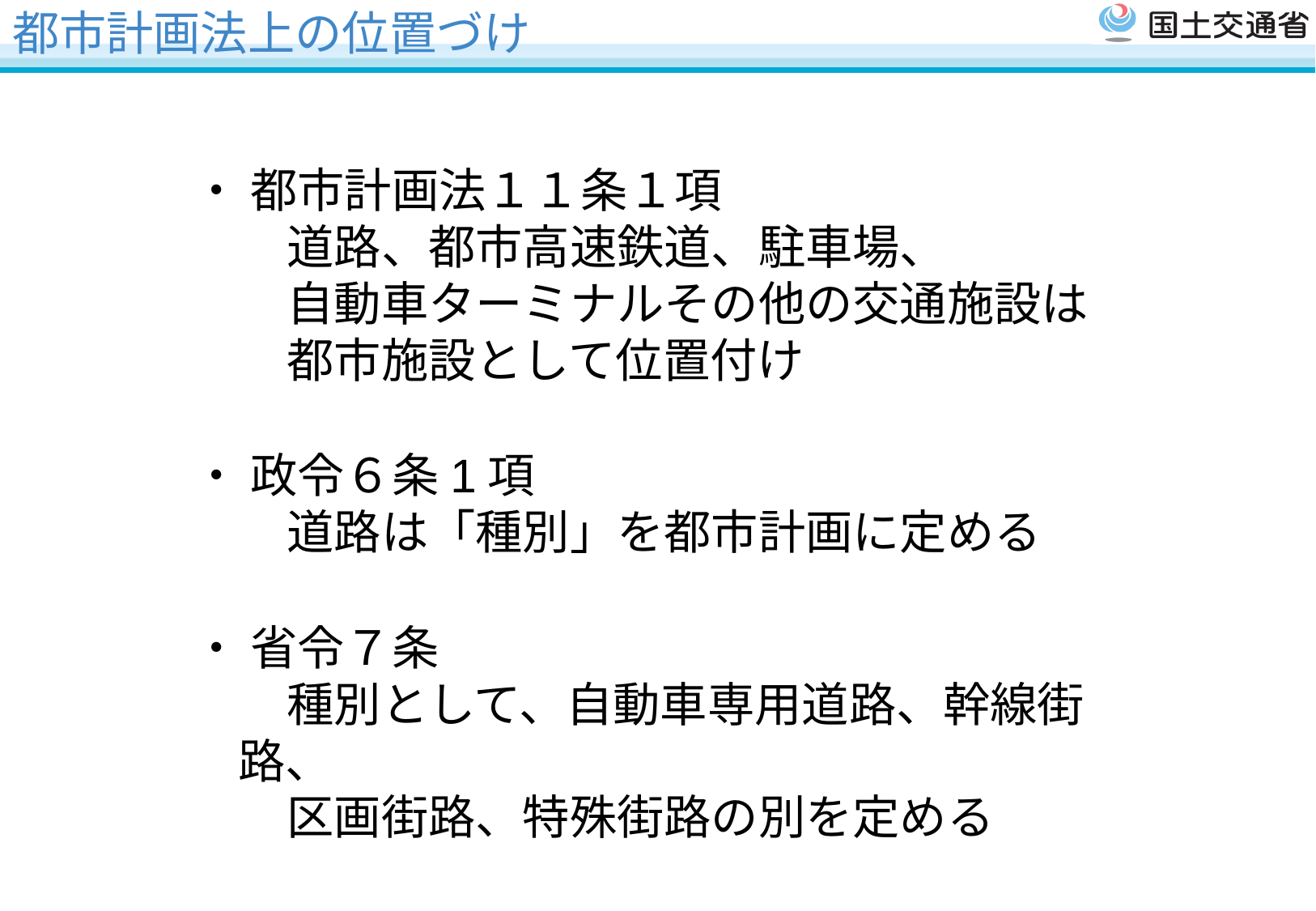

# 都市計画法上の位置づけ
・ 都市計画法１１条１項
　　道路、都市高速鉄道、駐車場、
　　自動車ターミナルその他の交通施設は
　　都市施設として位置付け
・ 政令６条1項
　　道路は「種別」を都市計画に定める
・ 省令７条
　　種別として、自動車専用道路、幹線街路、
　　区画街路、特殊街路の別を定める